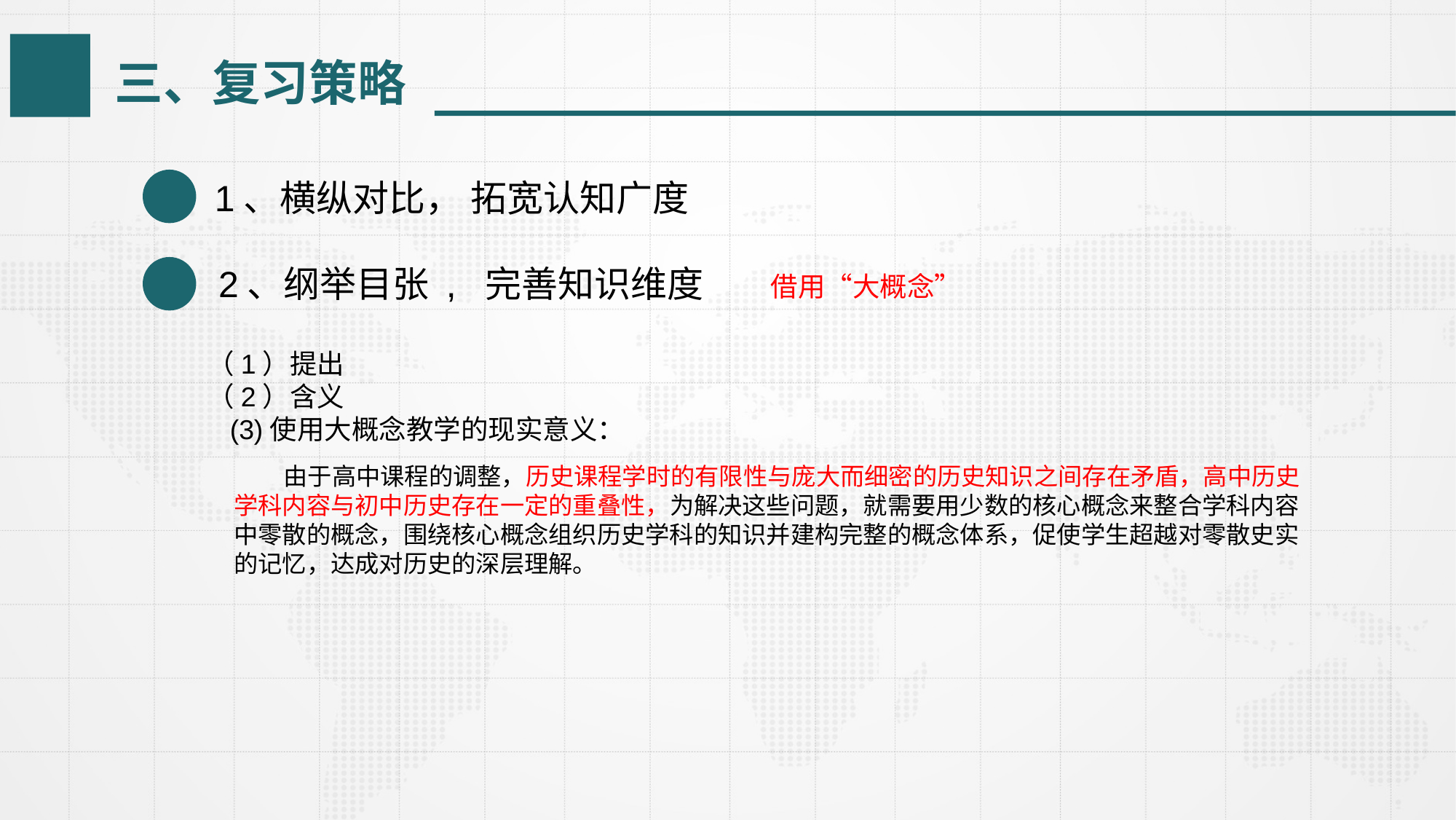

三、复习策略

1、横纵对比， 拓宽认知广度
2、纲举目张 ,  完善知识维度

借用“大概念”
（1）提出
（2）含义
   (3)使用大概念教学的现实意义：

        由于高中课程的调整，历史课程学时的有限性与庞大而细密的历史知识之间存在矛盾，高中历史学科内容与初中历史存在一定的重叠性，为解决这些问题，就需要用少数的核心概念来整合学科内容中零散的概念，围绕核心概念组织历史学科的知识并建构完整的概念体系，促使学生超越对零散史实的记忆，达成对历史的深层理解。